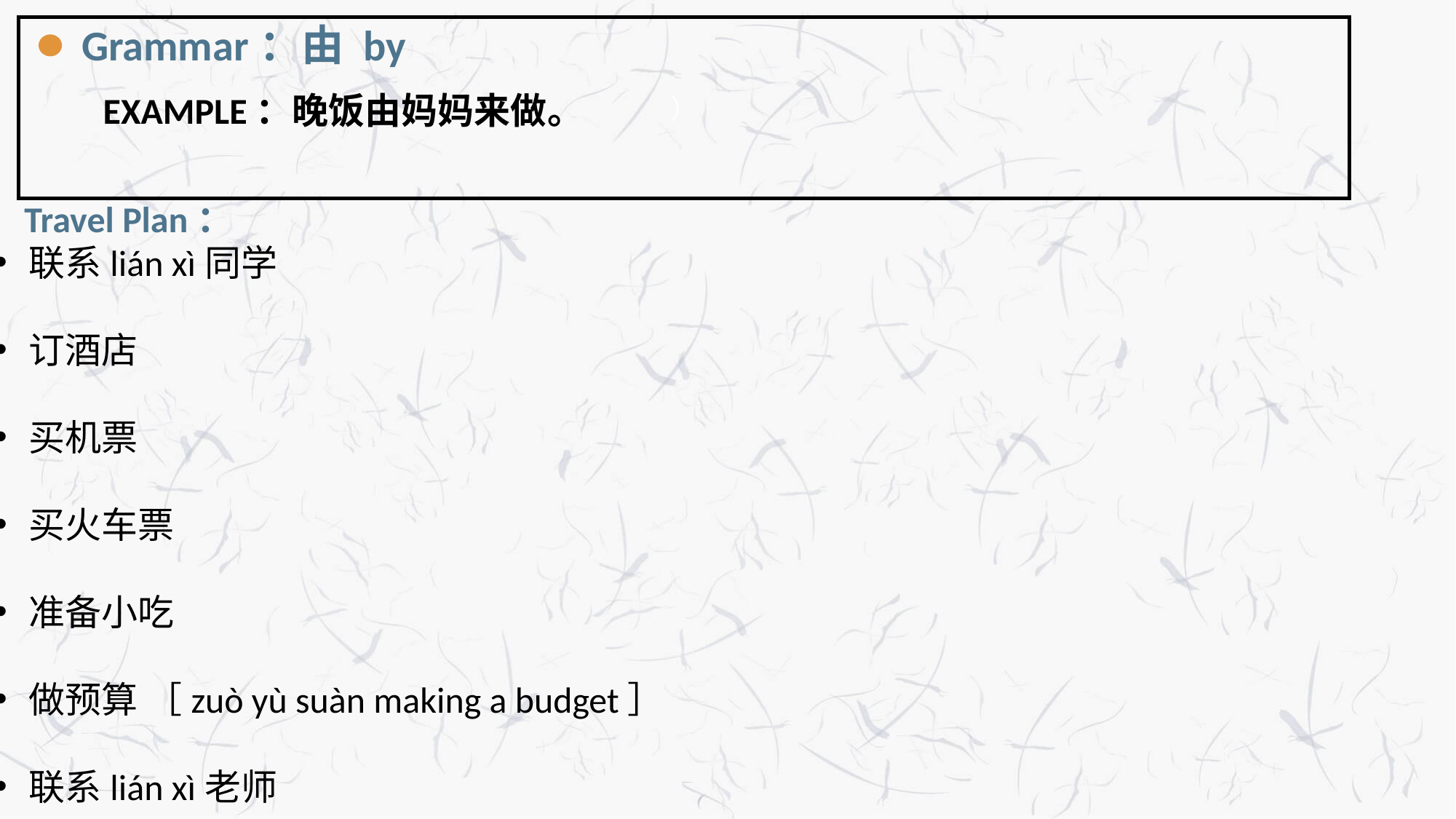

Grammar：由 by
）

EXAMPLE：晚饭由妈妈来做。
Travel Plan：
联系lián xì同学

订酒店

买机票

买火车票

准备小吃

做预算 ［zuò yù suàn making a budget］

联系lián xì老师